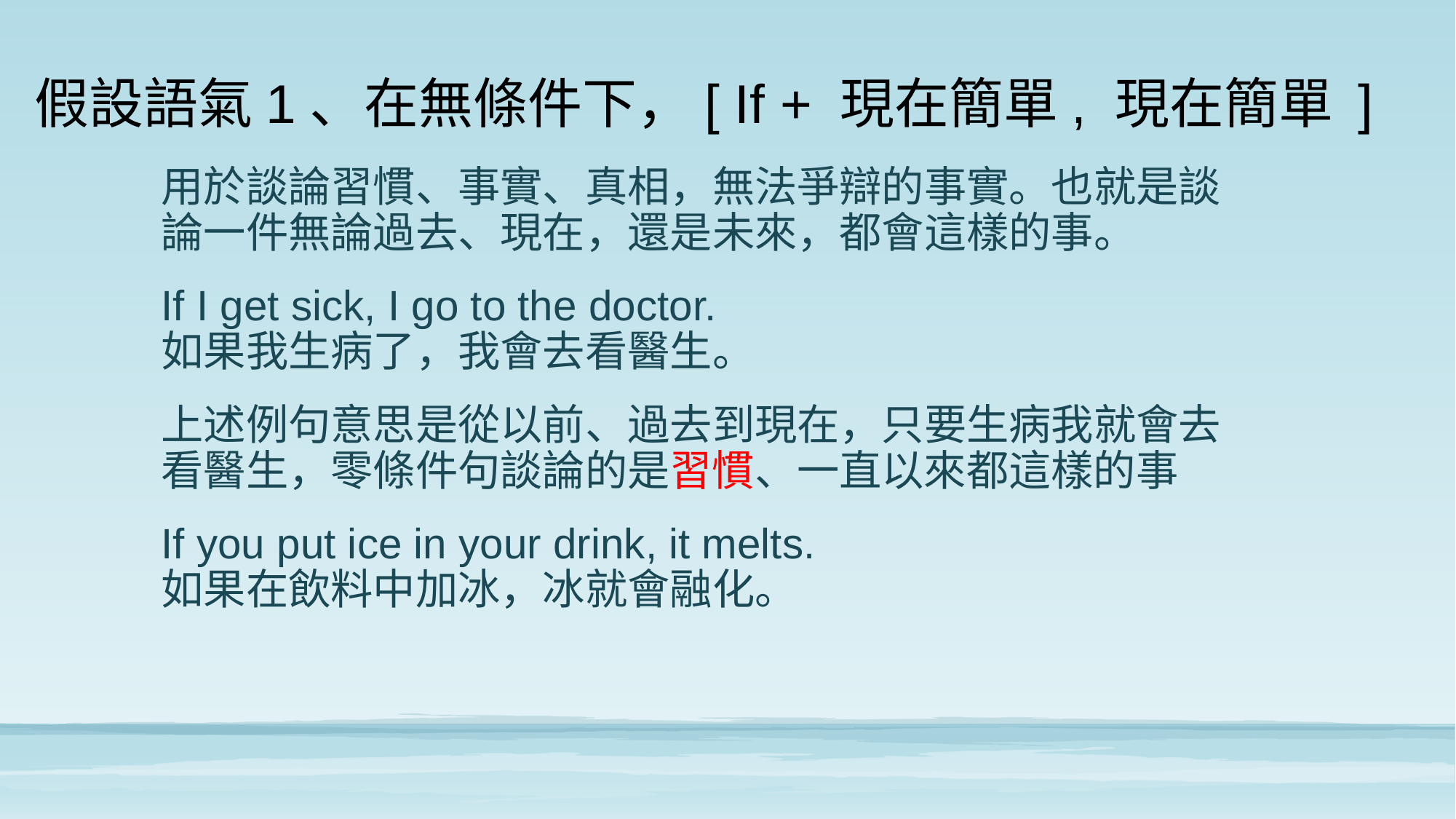

假設語氣1、在無條件下，[ If + 現在簡單, 現在簡單 ]
用於談論習慣、事實、真相，無法爭辯的事實。也就是談論一件無論過去、現在，還是未來，都會這樣的事。
If I get sick, I go to the doctor.
如果我生病了，我會去看醫生。
上述例句意思是從以前、過去到現在，只要生病我就會去看醫生，零條件句談論的是習慣、一直以來都這樣的事
If you put ice in your drink, it melts.
如果在飲料中加冰，冰就會融化。